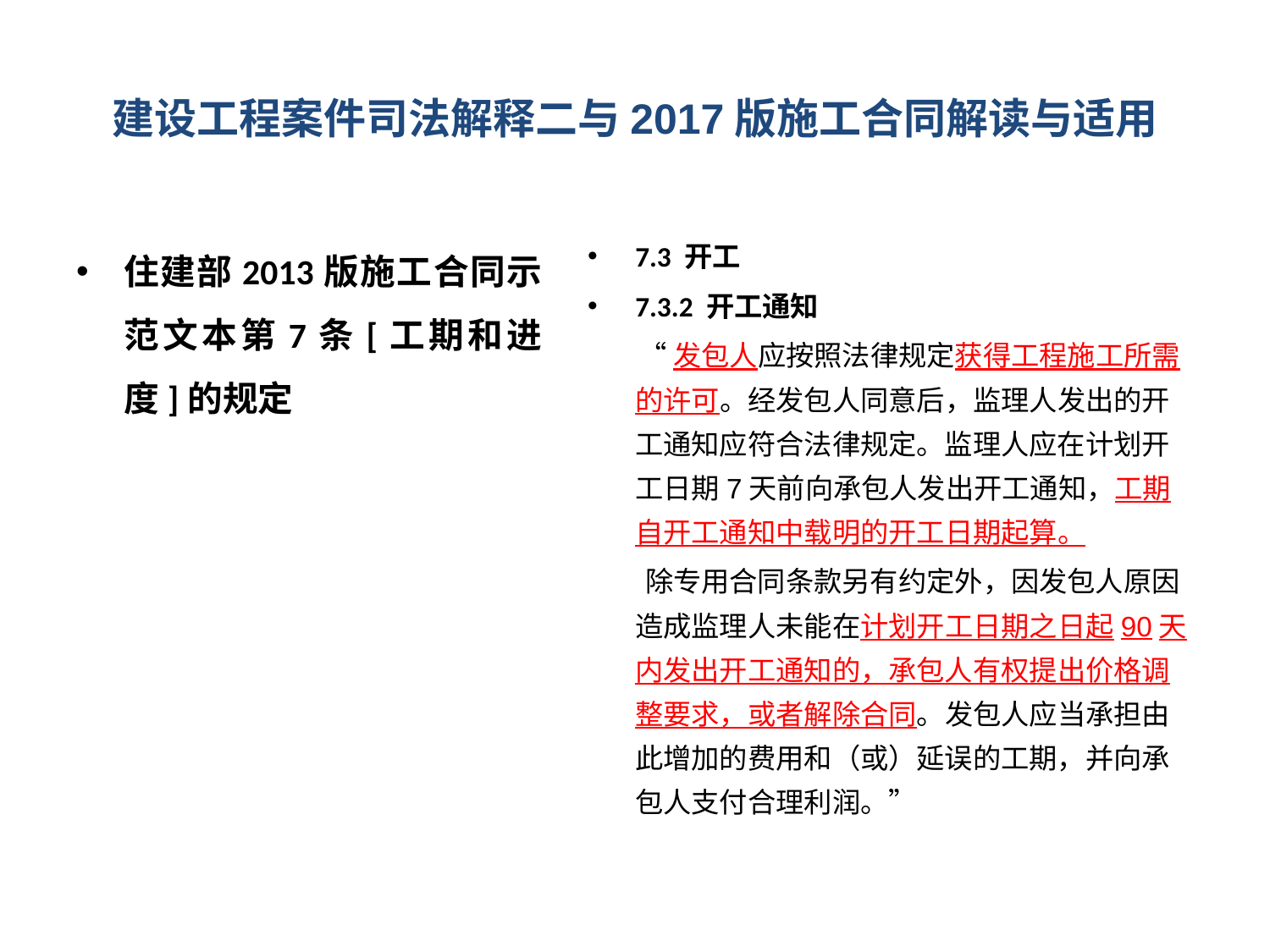

# 建设工程案件司法解释二与2017版施工合同解读与适用
住建部2013版施工合同示范文本第7条[工期和进度]的规定

7.3 开工
7.3.2 开工通知
        “发包人应按照法律规定获得工程施工所需的许可。经发包人同意后，监理人发出的开工通知应符合法律规定。监理人应在计划开工日期7天前向承包人发出开工通知，工期自开工通知中载明的开工日期起算。
        除专用合同条款另有约定外，因发包人原因造成监理人未能在计划开工日期之日起90天内发出开工通知的，承包人有权提出价格调整要求，或者解除合同。发包人应当承担由此增加的费用和（或）延误的工期，并向承包人支付合理利润。”

31